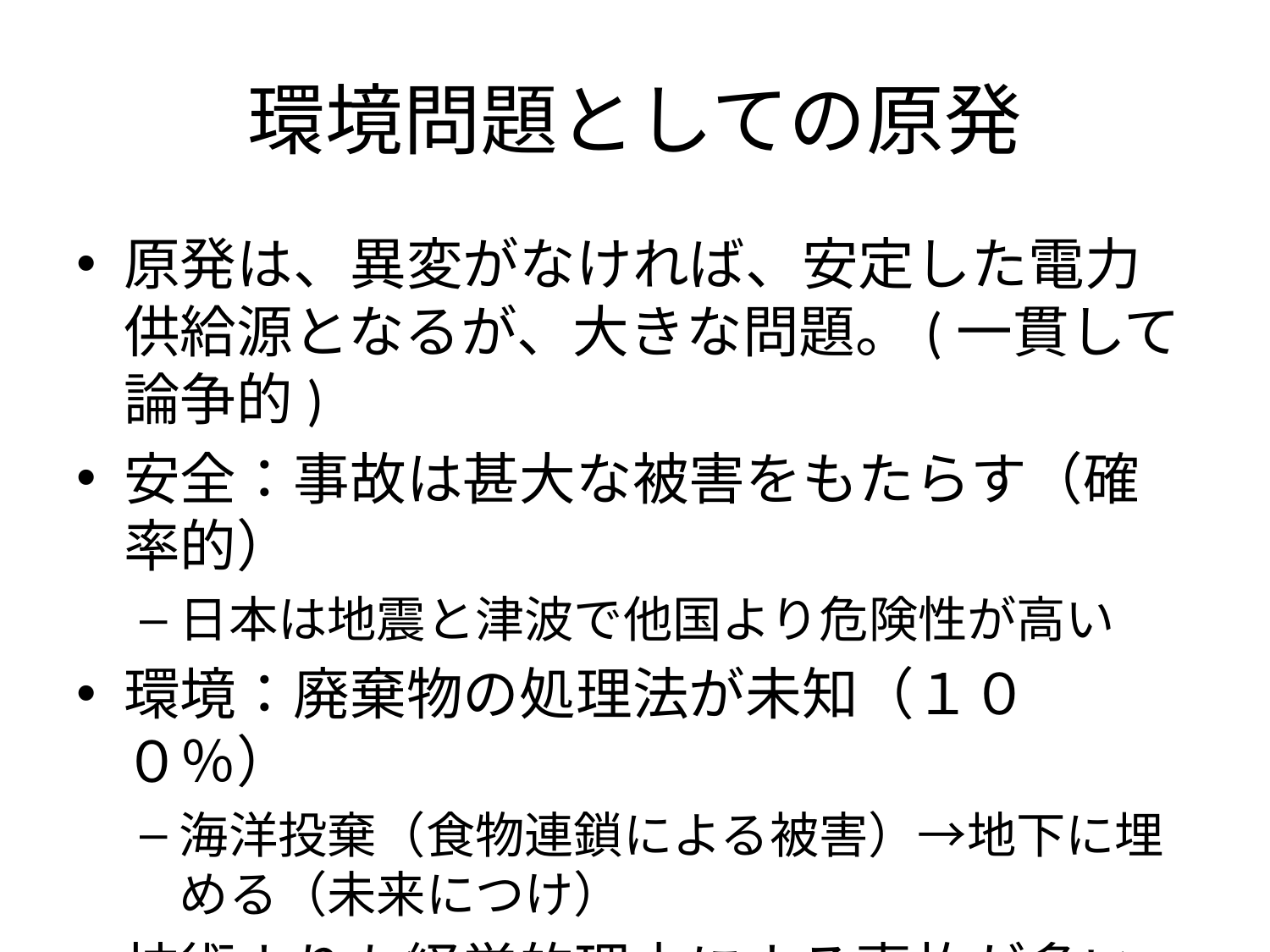

# 環境問題としての原発
原発は、異変がなければ、安定した電力供給源となるが、大きな問題。(一貫して論争的)
安全：事故は甚大な被害をもたらす（確率的）
日本は地震と津波で他国より危険性が高い
環境：廃棄物の処理法が未知（１００％）
海洋投棄（食物連鎖による被害）→地下に埋める（未来につけ）
技術よりも経営的理由による事故が多い。